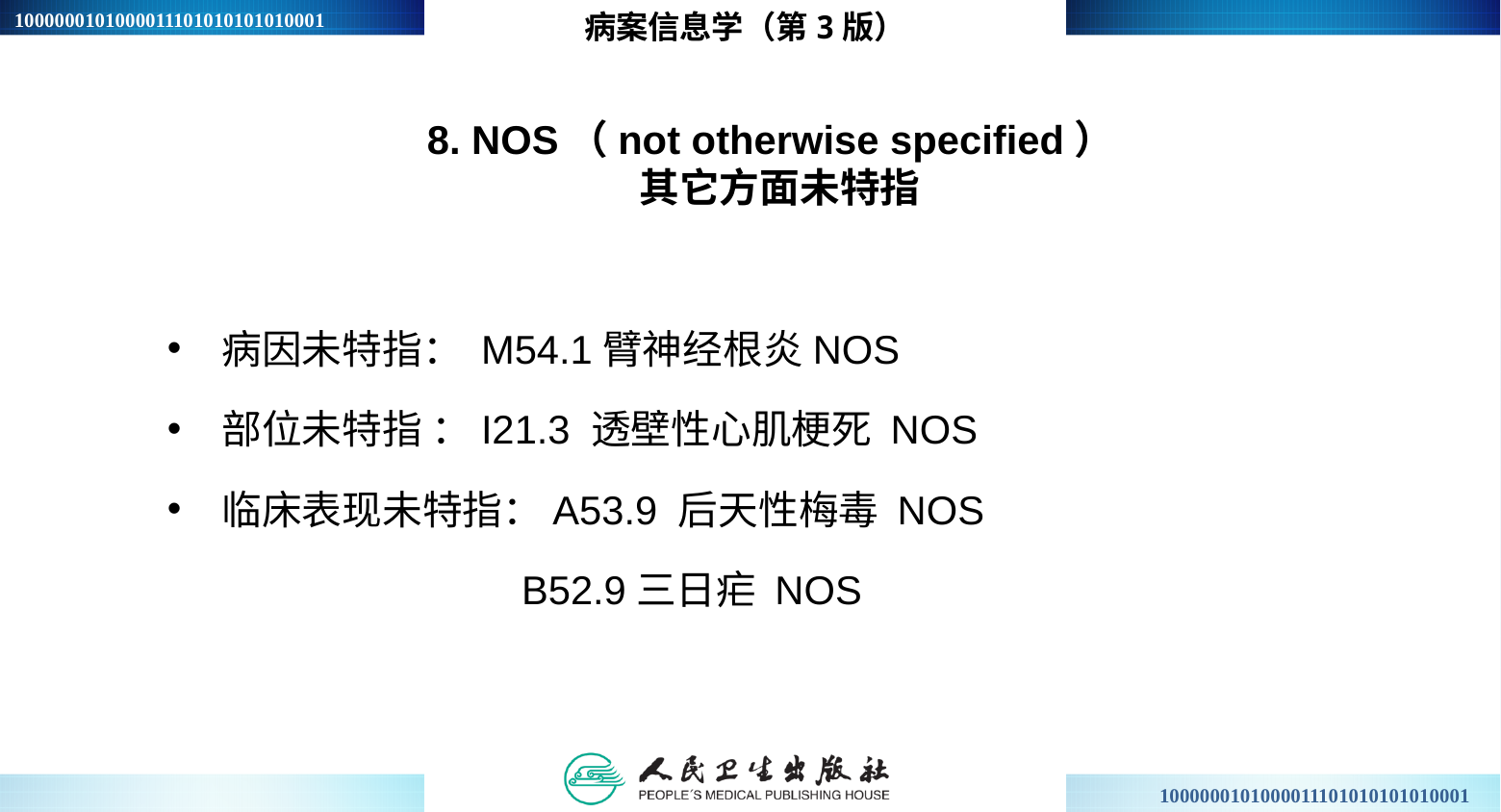

病案信息学（第3版）
# 8. NOS（not otherwise specified） 其它方面未特指
病因未特指： M54.1臂神经根炎NOS
部位未特指 ：I21.3 透壁性心肌梗死 NOS
临床表现未特指：A53.9 后天性梅毒 NOS
                                B52.9三日疟 NOS